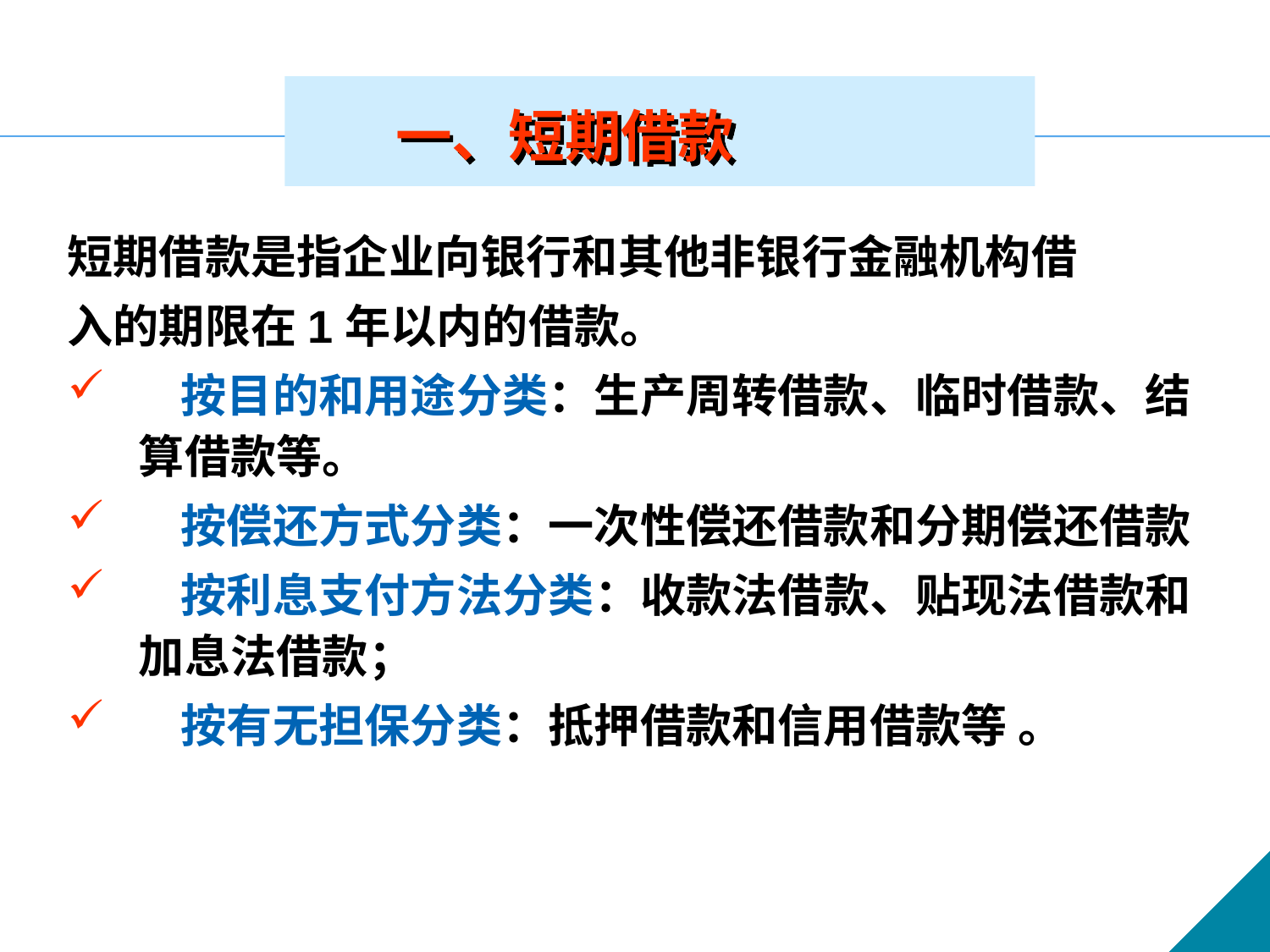

一、短期借款
短期借款是指企业向银行和其他非银行金融机构借
入的期限在1年以内的借款。
   按目的和用途分类：生产周转借款、临时借款、结算借款等。
   按偿还方式分类：一次性偿还借款和分期偿还借款
   按利息支付方法分类：收款法借款、贴现法借款和加息法借款；
   按有无担保分类：抵押借款和信用借款等 。